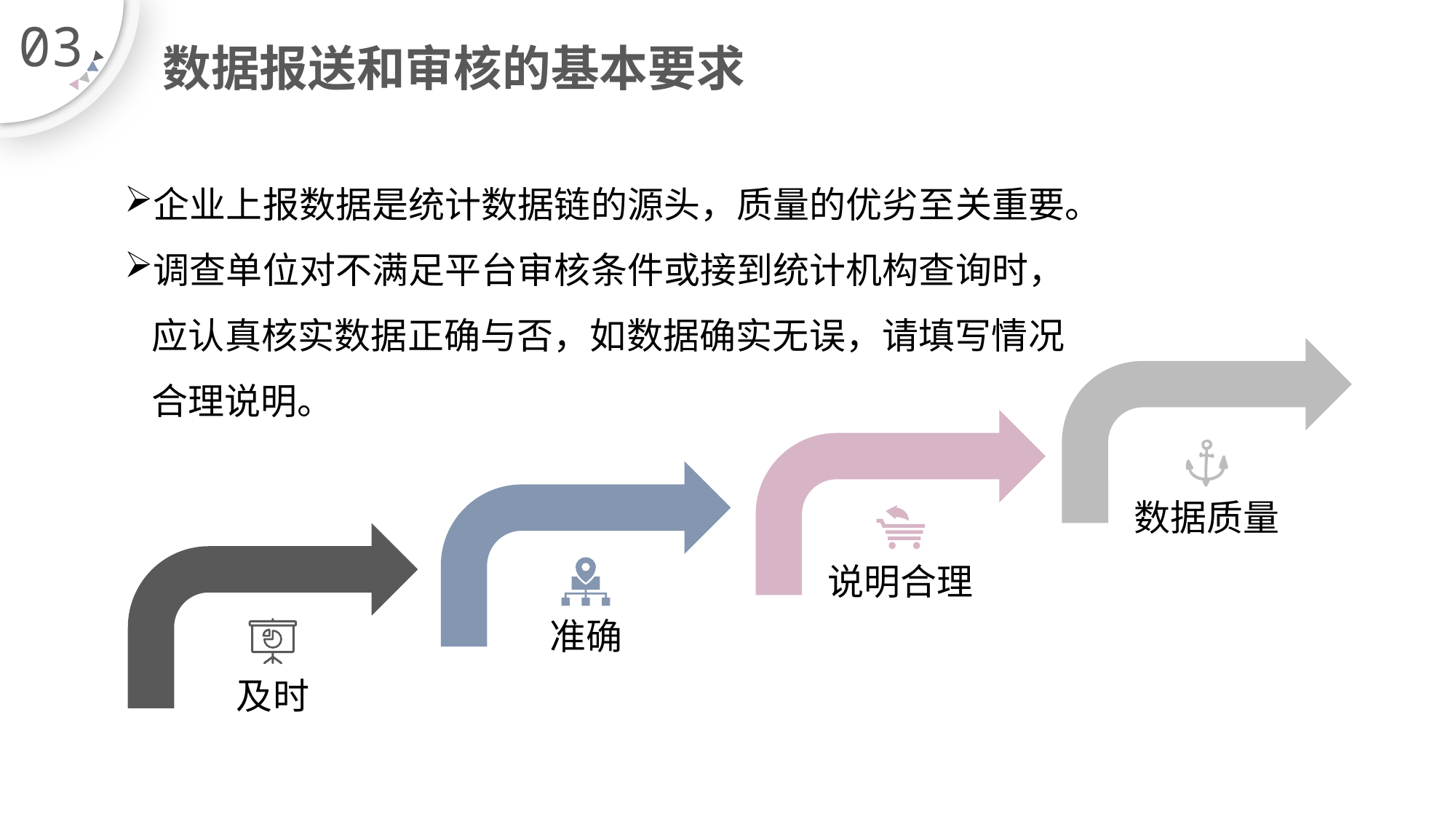

03

数据报送和审核的基本要求
企业上报数据是统计数据链的源头，质量的优劣至关重要。
调查单位对不满足平台审核条件或接到统计机构查询时，应认真核实数据正确与否，如数据确实无误，请填写情况合理说明。

数据质量

说明合理

准确

及时